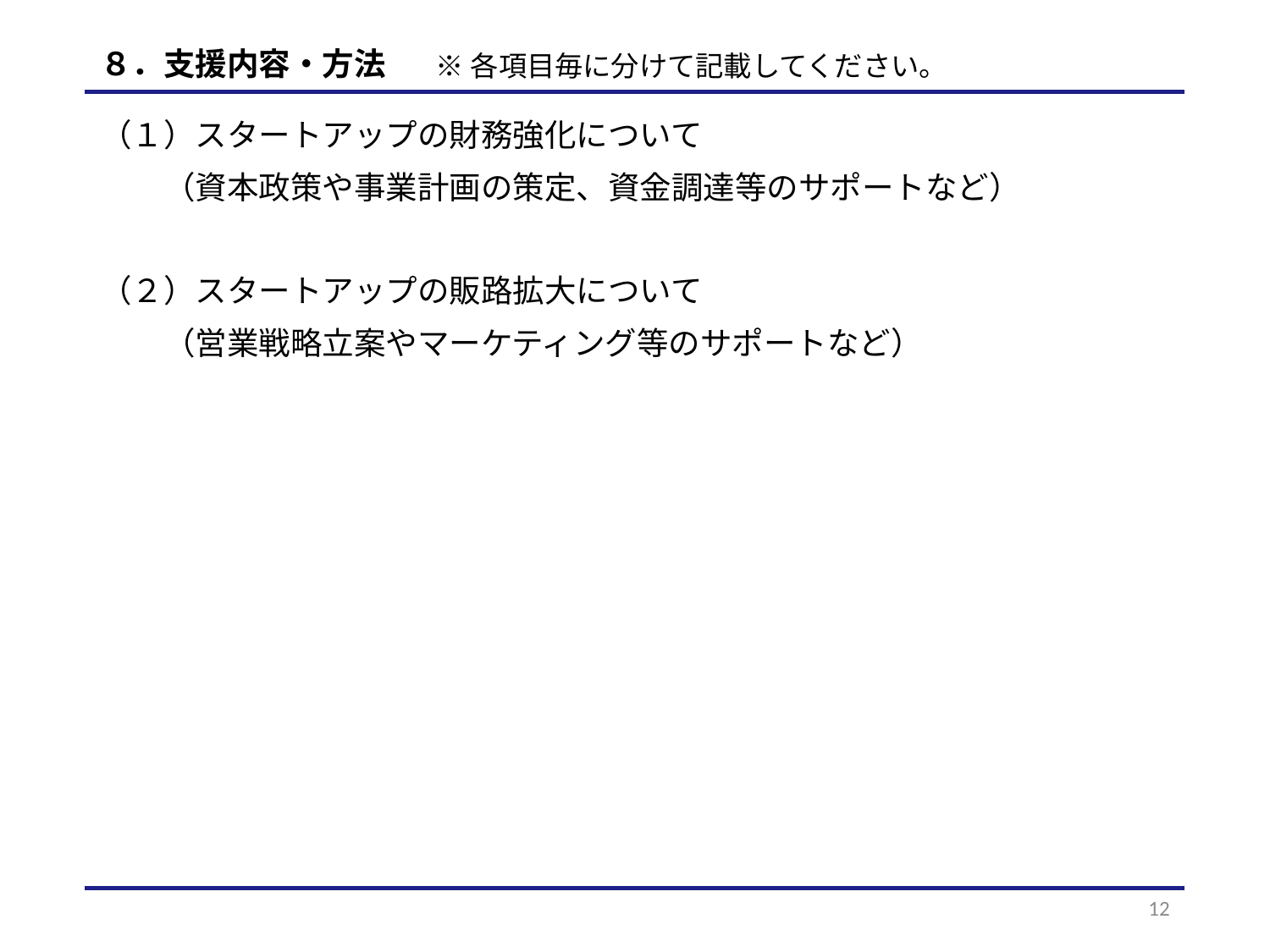

# ８．支援内容・方法
※各項目毎に分けて記載してください。
（１）スタートアップの財務強化について
　　（資本政策や事業計画の策定、資金調達等のサポートなど）

（２）スタートアップの販路拡大について
　　（営業戦略立案やマーケティング等のサポートなど）

12